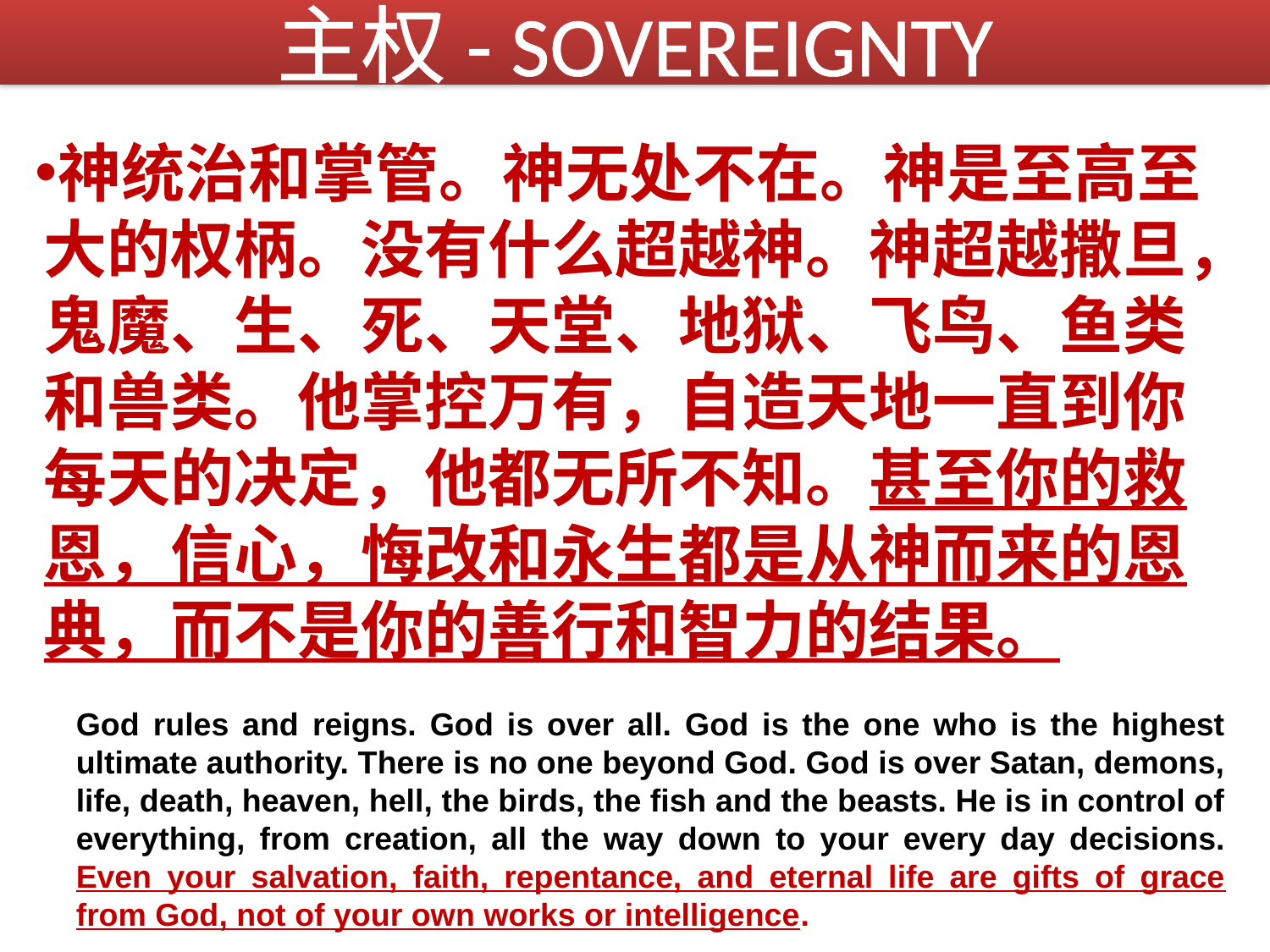

主权- SOVEREIGNTY
神统治和掌管。神无处不在。神是至高至大的权柄。没有什么超越神。神超越撒旦，鬼魔、生、死、天堂、地狱、飞鸟、鱼类和兽类。他掌控万有，自造天地一直到你每天的决定，他都无所不知。甚至你的救恩，信心，悔改和永生都是从神而来的恩典，而不是你的善行和智力的结果。

God rules and reigns. God is over all. God is the one who is the highest ultimate authority. There is no one beyond God. God is over Satan, demons, life, death, heaven, hell, the birds, the fish and the beasts. He is in control of everything, from creation, all the way down to your every day decisions. Even your salvation, faith, repentance, and eternal life are gifts of grace from God, not of your own works or intelligence.